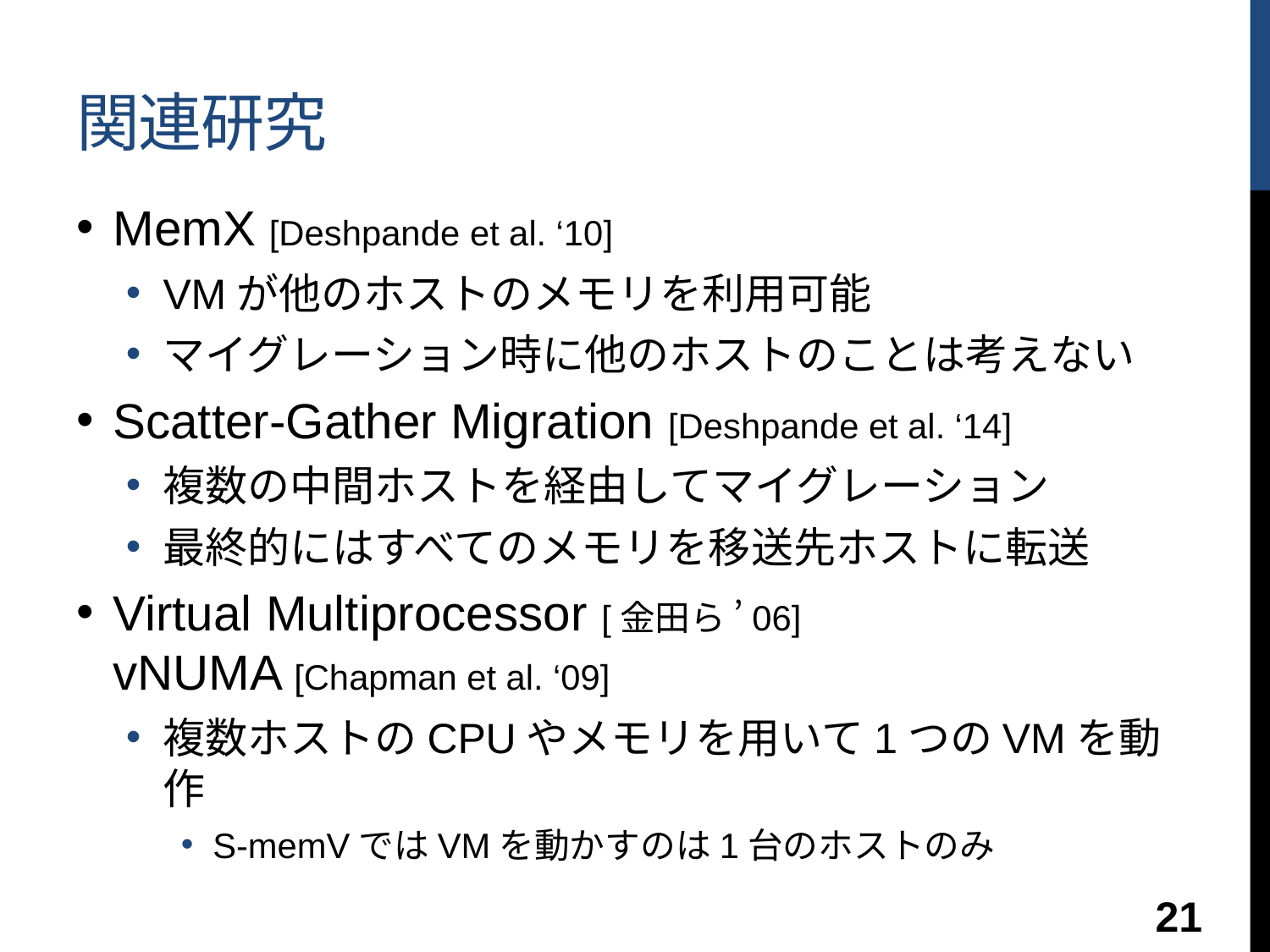

# 関連研究
MemX [Deshpande et al. ‘10]
VMが他のホストのメモリを利用可能
マイグレーション時に他のホストのことは考えない
Scatter-Gather Migration [Deshpande et al. ‘14]
複数の中間ホストを経由してマイグレーション
最終的にはすべてのメモリを移送先ホストに転送
Virtual Multiprocessor [金田ら ’06]
vNUMA [Chapman et al. ‘09]
複数ホストのCPUやメモリを用いて1つのVMを動作
S-memVではVMを動かすのは1台のホストのみ
21